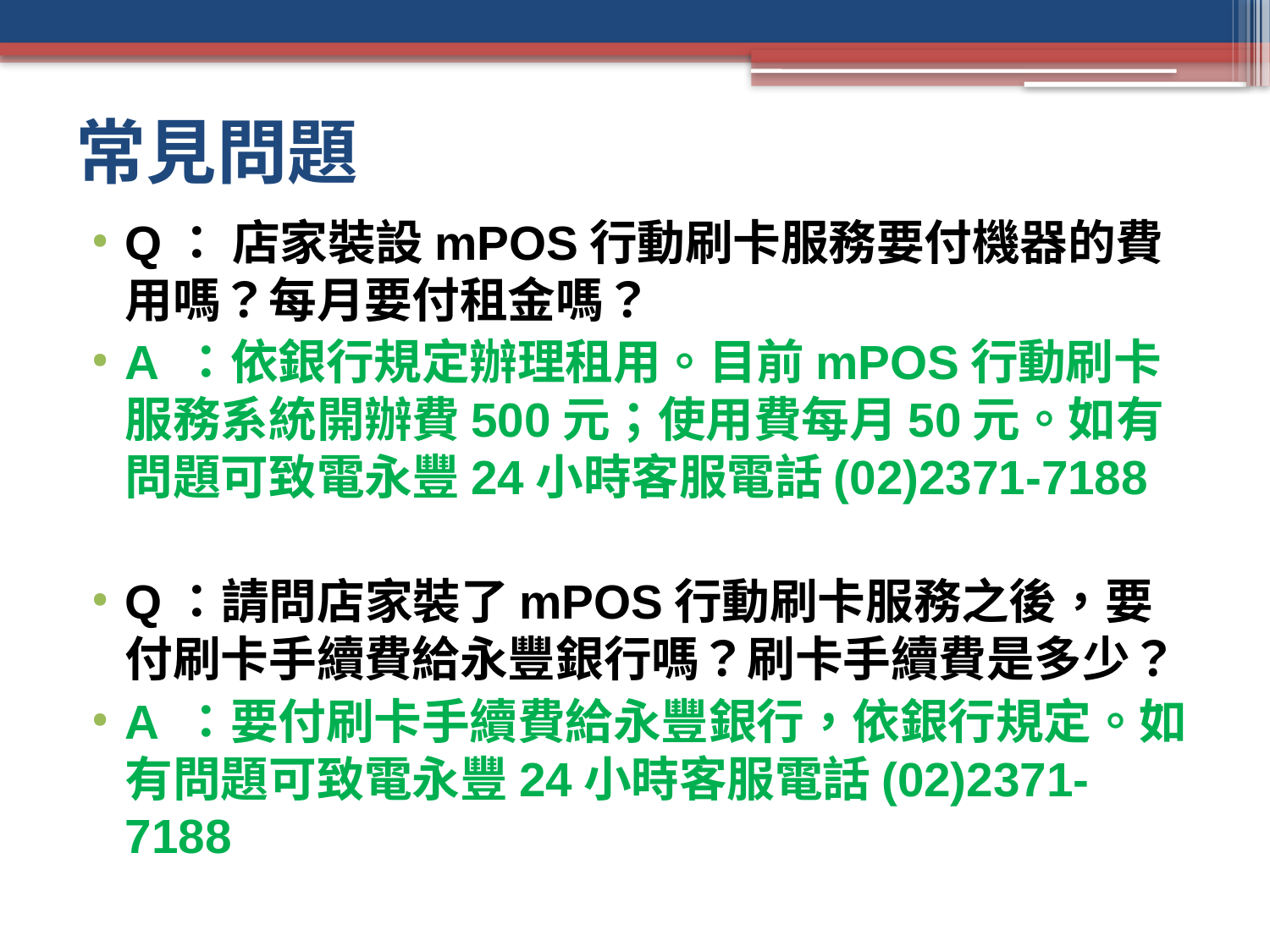

# 常見問題
Q： 店家裝設mPOS行動刷卡服務要付機器的費用嗎？每月要付租金嗎？
A ：依銀行規定辦理租用。目前mPOS行動刷卡服務系統開辦費500元；使用費每月50元。如有問題可致電永豐24小時客服電話(02)2371-7188

Q：請問店家裝了mPOS行動刷卡服務之後，要付刷卡手續費給永豐銀行嗎？刷卡手續費是多少？
A ：要付刷卡手續費給永豐銀行，依銀行規定。如有問題可致電永豐24小時客服電話(02)2371-7188